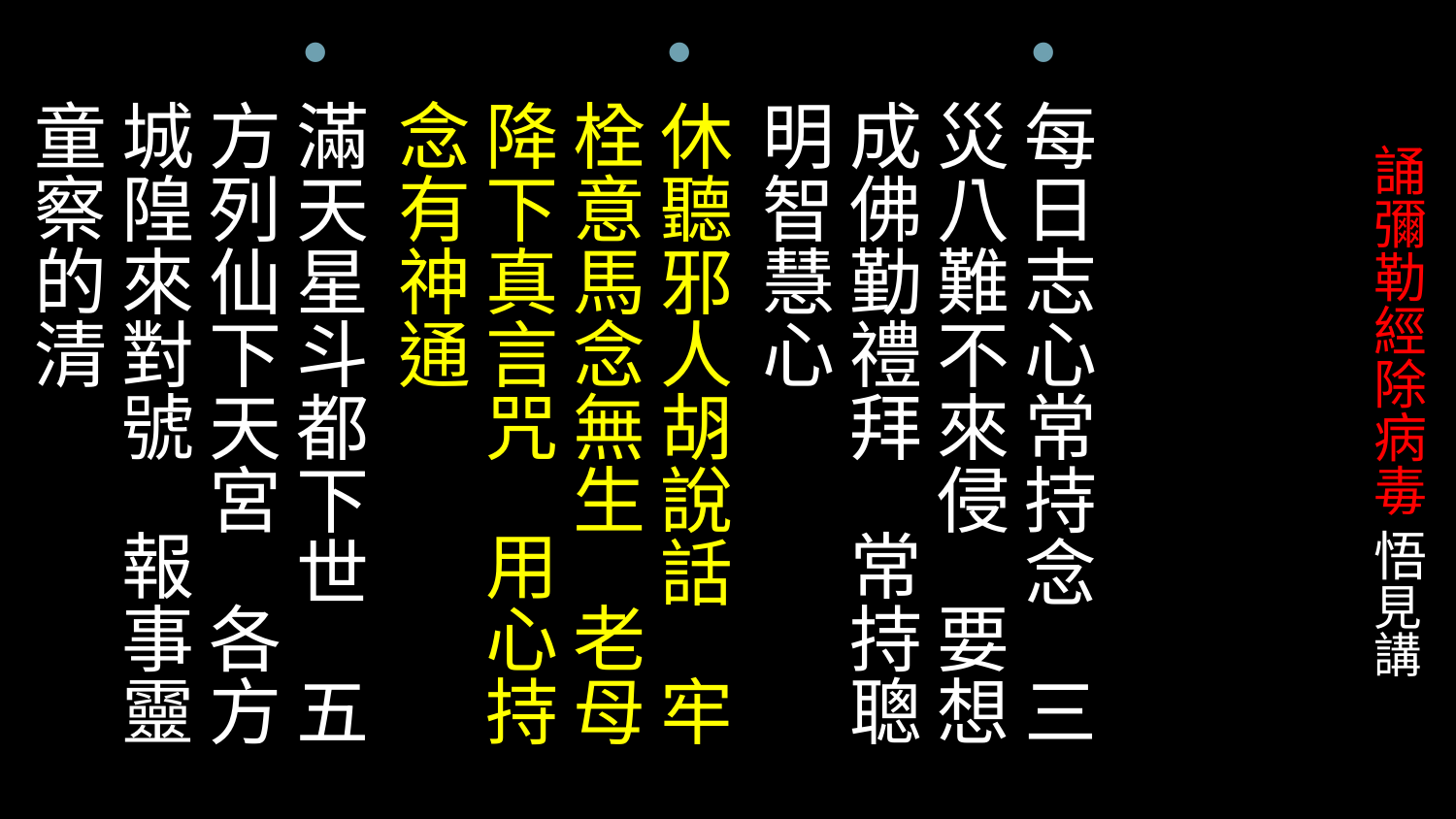

每日志心常持念    三災八難不來侵    要想成佛勤禮拜    常持聰明智慧心
休聽邪人胡說話    牢栓意馬念無生    老母降下真言咒    用心持念有神通
滿天星斗都下世    五方列仙下天宮    各方城隍來對號    報事靈童察的清
# 誦彌勒經除病毒 悟見講